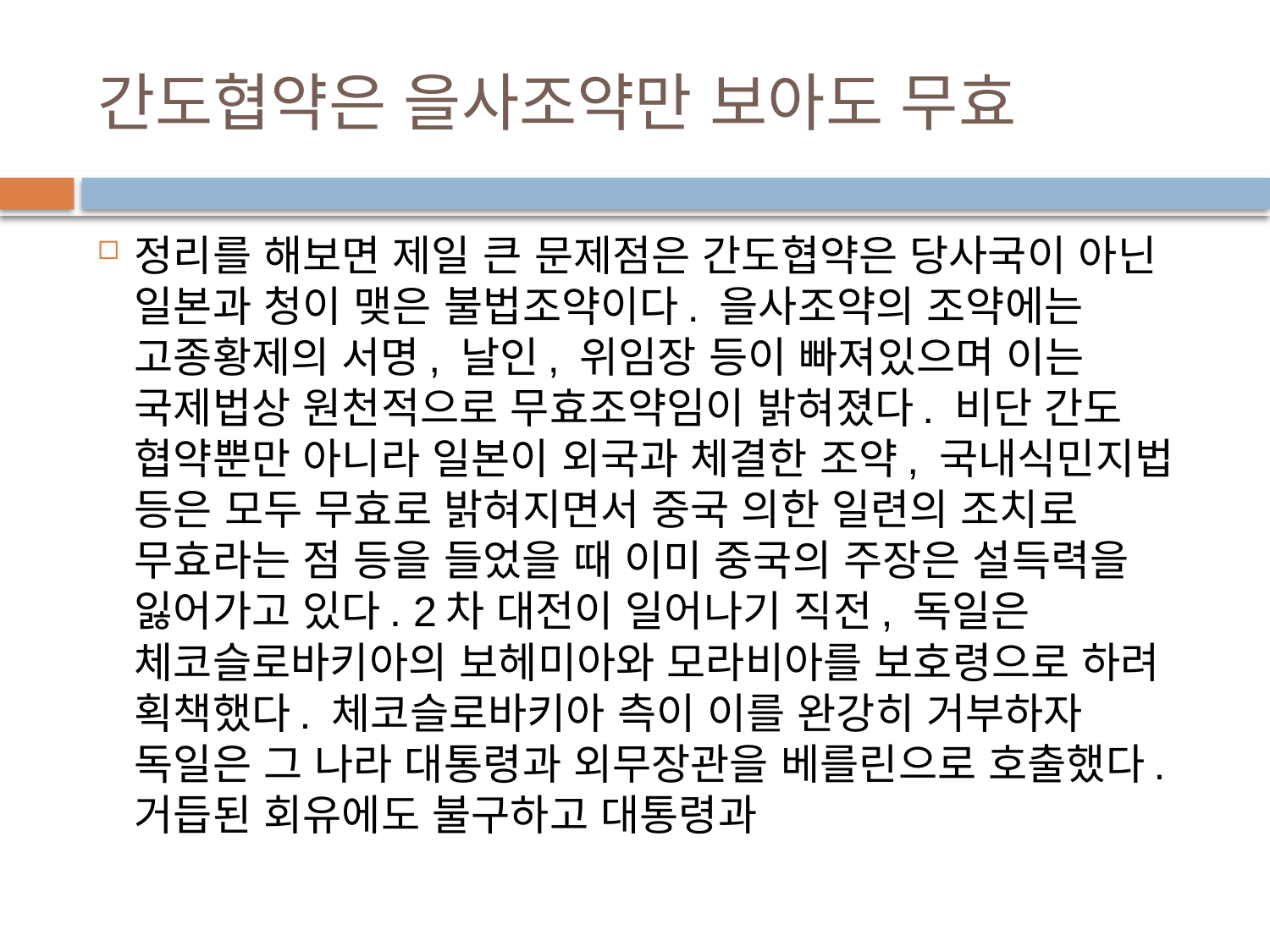

# 간도협약은 을사조약만 보아도 무효
정리를 해보면 제일 큰 문제점은 간도협약은 당사국이 아닌 일본과 청이 맺은 불법조약이다. 을사조약의 조약에는 고종황제의 서명, 날인, 위임장 등이 빠져있으며 이는 국제법상 원천적으로 무효조약임이 밝혀졌다. 비단 간도 협약뿐만 아니라 일본이 외국과 체결한 조약, 국내식민지법 등은 모두 무효로 밝혀지면서 중국 의한 일련의 조치로 무효라는 점 등을 들었을 때 이미 중국의 주장은 설득력을 잃어가고 있다. 2차 대전이 일어나기 직전, 독일은 체코슬로바키아의 보헤미아와 모라비아를 보호령으로 하려 획책했다. 체코슬로바키아 측이 이를 완강히 거부하자 독일은 그 나라 대통령과 외무장관을 베를린으로 호출했다. 거듭된 회유에도 불구하고 대통령과